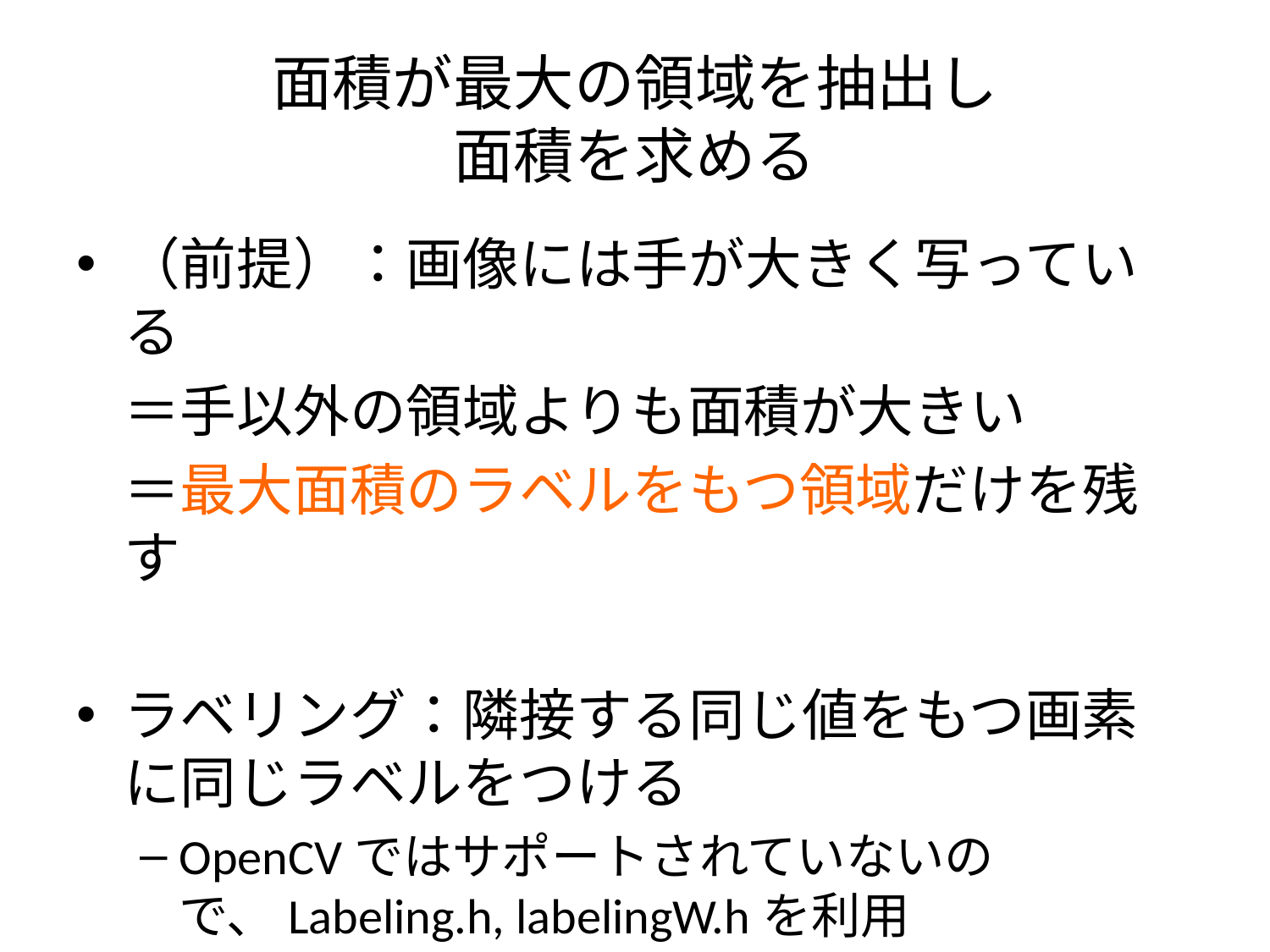

# 面積が最大の領域を抽出し 面積を求める
（前提）：画像には手が大きく写っている
	＝手以外の領域よりも面積が大きい
	＝最大面積のラベルをもつ領域だけを残す

ラベリング：隣接する同じ値をもつ画素に同じラベルをつける
OpenCVではサポートされていないので、Labeling.h, labelingW.hを利用